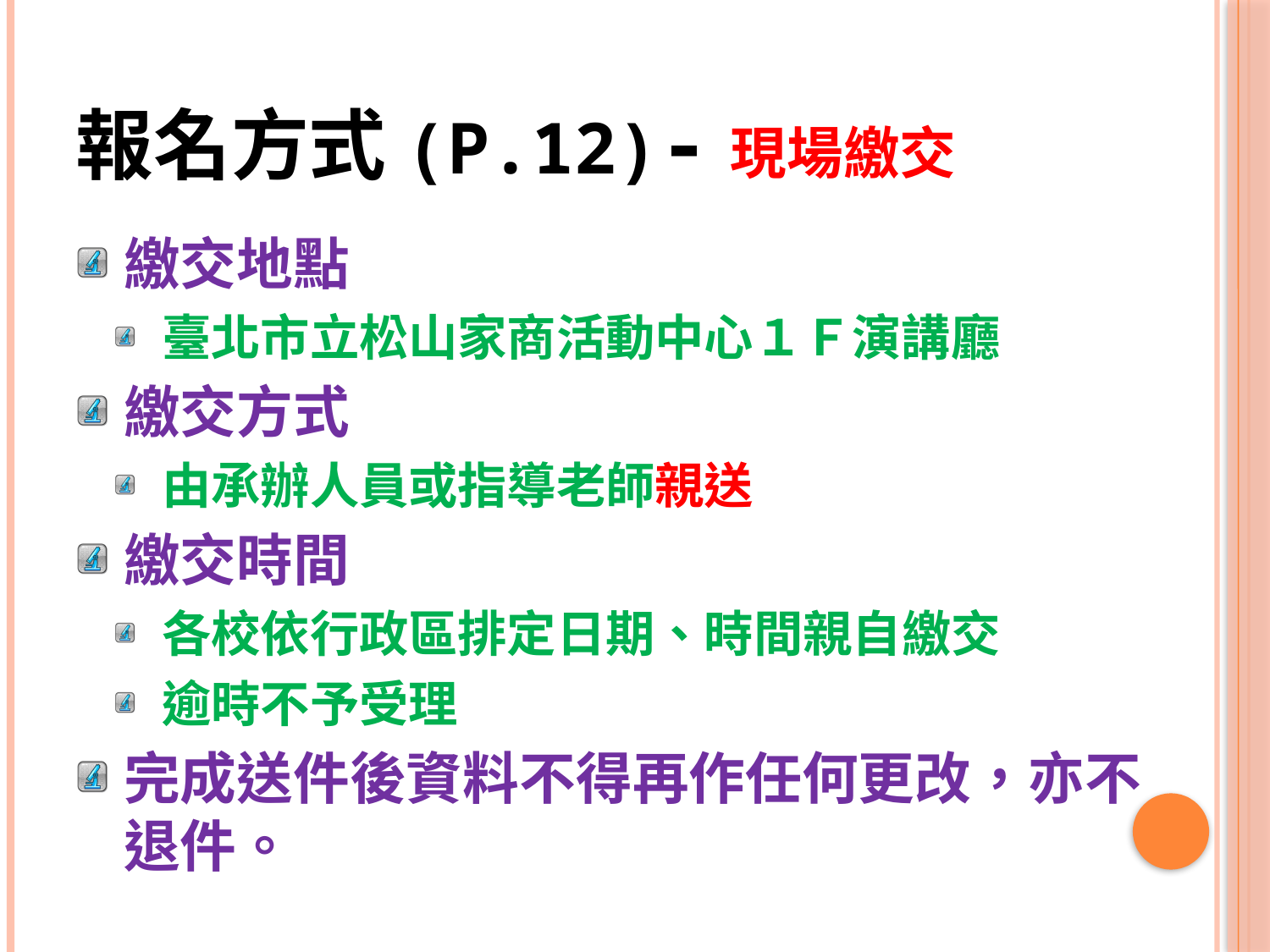

# 報名方式(P.12)-現場繳交
繳交地點
臺北市立松山家商活動中心１Ｆ演講廳
繳交方式
由承辦人員或指導老師親送
繳交時間
各校依行政區排定日期、時間親自繳交
逾時不予受理
完成送件後資料不得再作任何更改，亦不退件。